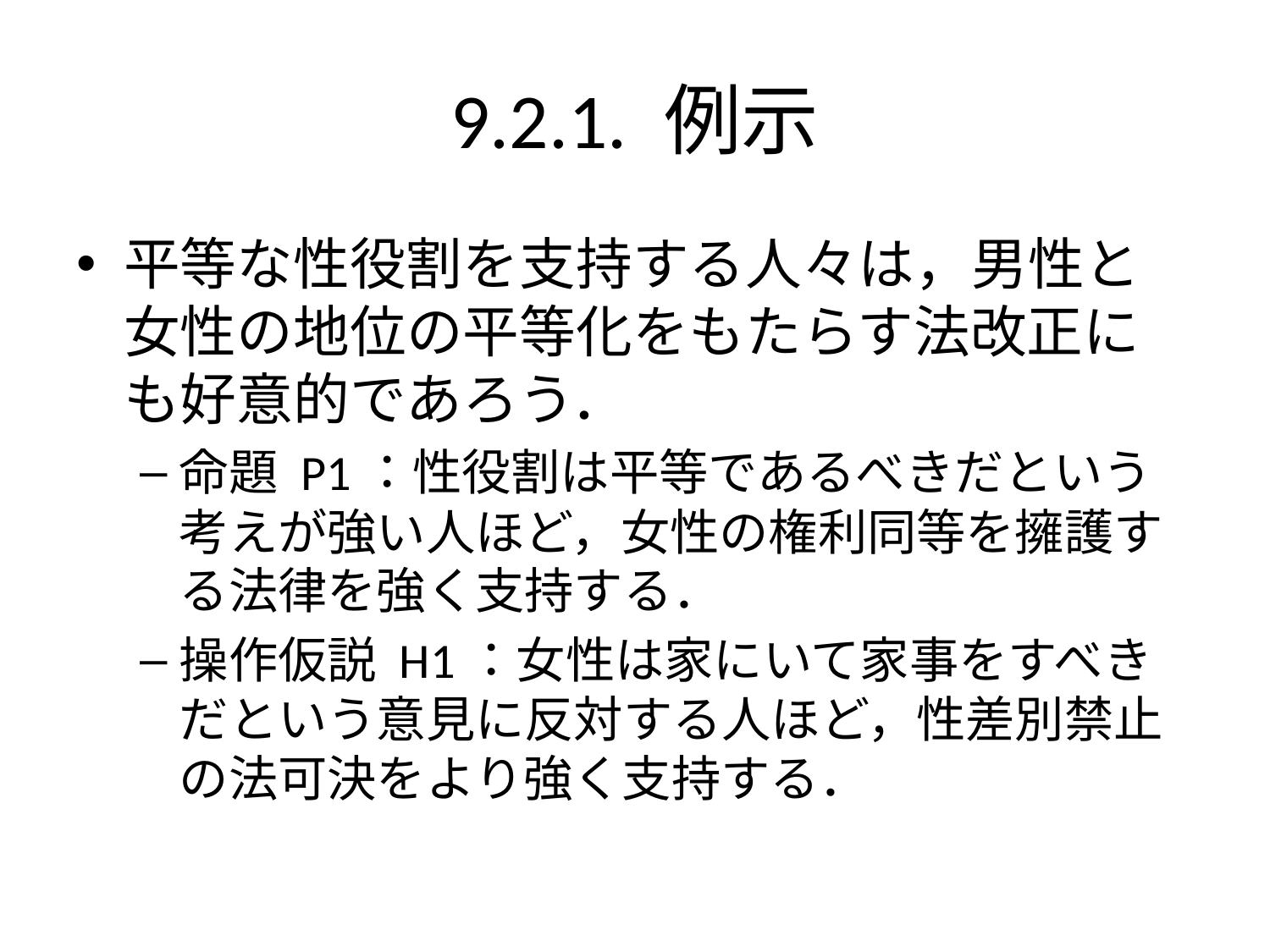

# 9.2.1. 例示
平等な性役割を支持する人々は，男性と女性の地位の平等化をもたらす法改正にも好意的であろう．
命題 P1：性役割は平等であるべきだという考えが強い人ほど，女性の権利同等を擁護する法律を強く支持する．
操作仮説 H1：女性は家にいて家事をすべきだという意見に反対する人ほど，性差別禁止の法可決をより強く支持する．